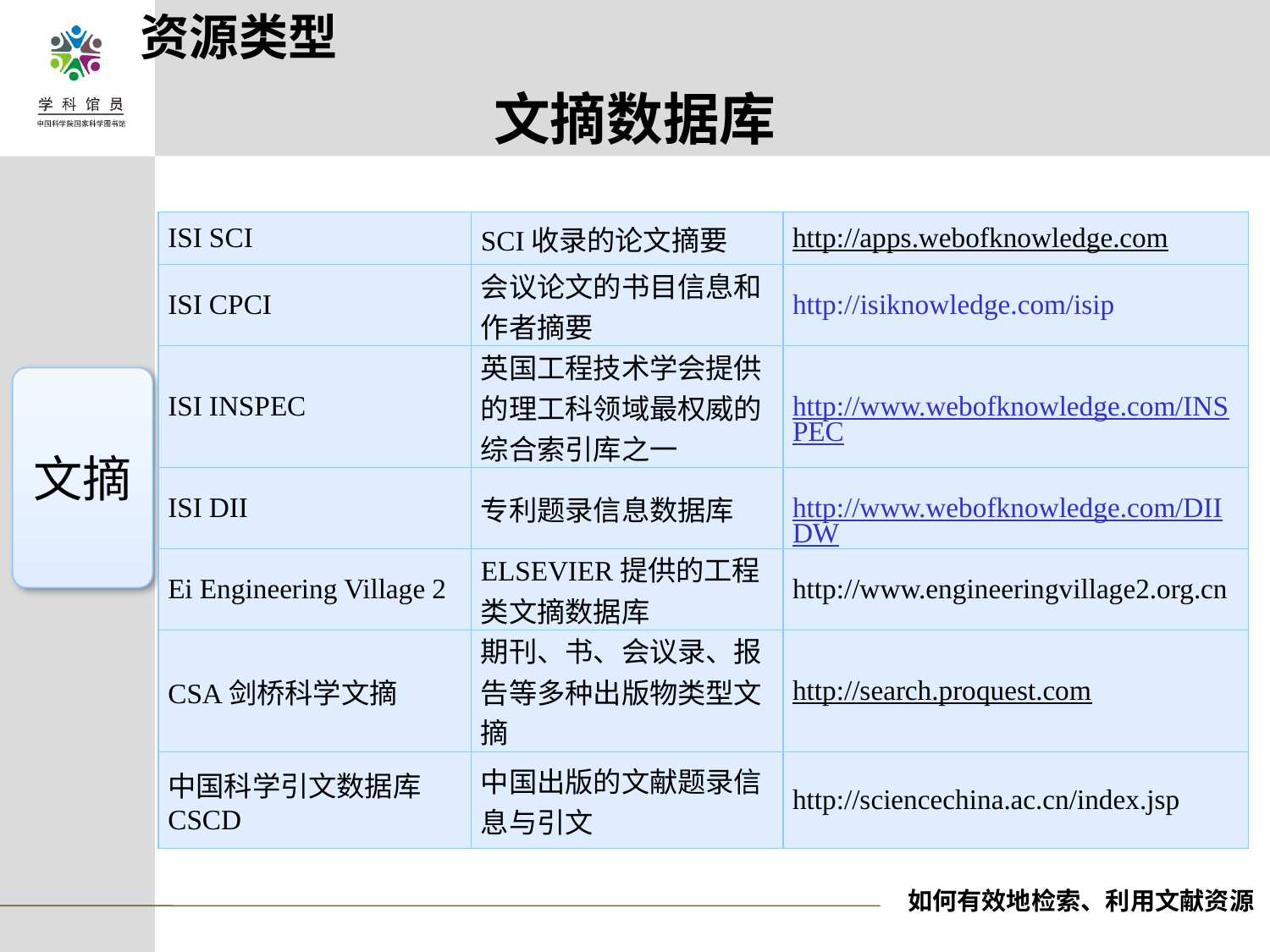

资源类型
# 文摘数据库
| ISI SCI | SCI收录的论文摘要 | http://apps.webofknowledge.com |
| --- | --- | --- |
| ISI CPCI | 会议论文的书目信息和作者摘要 | http://isiknowledge.com/isip |
| ISI INSPEC | 英国工程技术学会提供的理工科领域最权威的综合索引库之一 | http://www.webofknowledge.com/INSPEC |
| ISI DII | 专利题录信息数据库 | http://www.webofknowledge.com/DIIDW |
| Ei Engineering Village 2 | ELSEVIER提供的工程类文摘数据库 | http://www.engineeringvillage2.org.cn |
| CSA剑桥科学文摘 | 期刊、书、会议录、报告等多种出版物类型文摘 | http://search.proquest.com |
| 中国科学引文数据库CSCD | 中国出版的文献题录信息与引文 | http://sciencechina.ac.cn/index.jsp |
文摘
如何有效地检索、利用文献资源